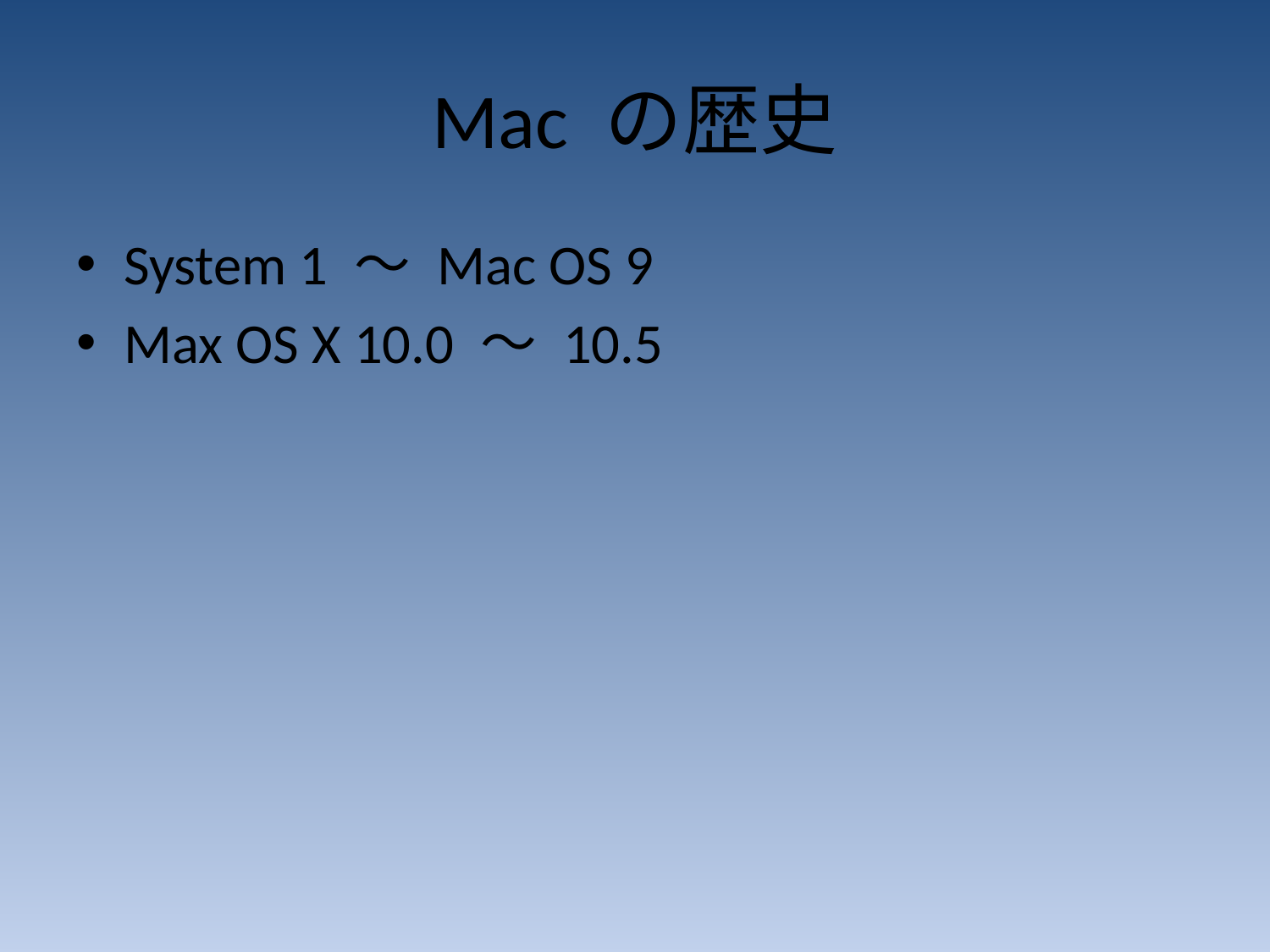

# Mac の歴史
System 1 ～ Mac OS 9
Max OS X 10.0 ～ 10.5